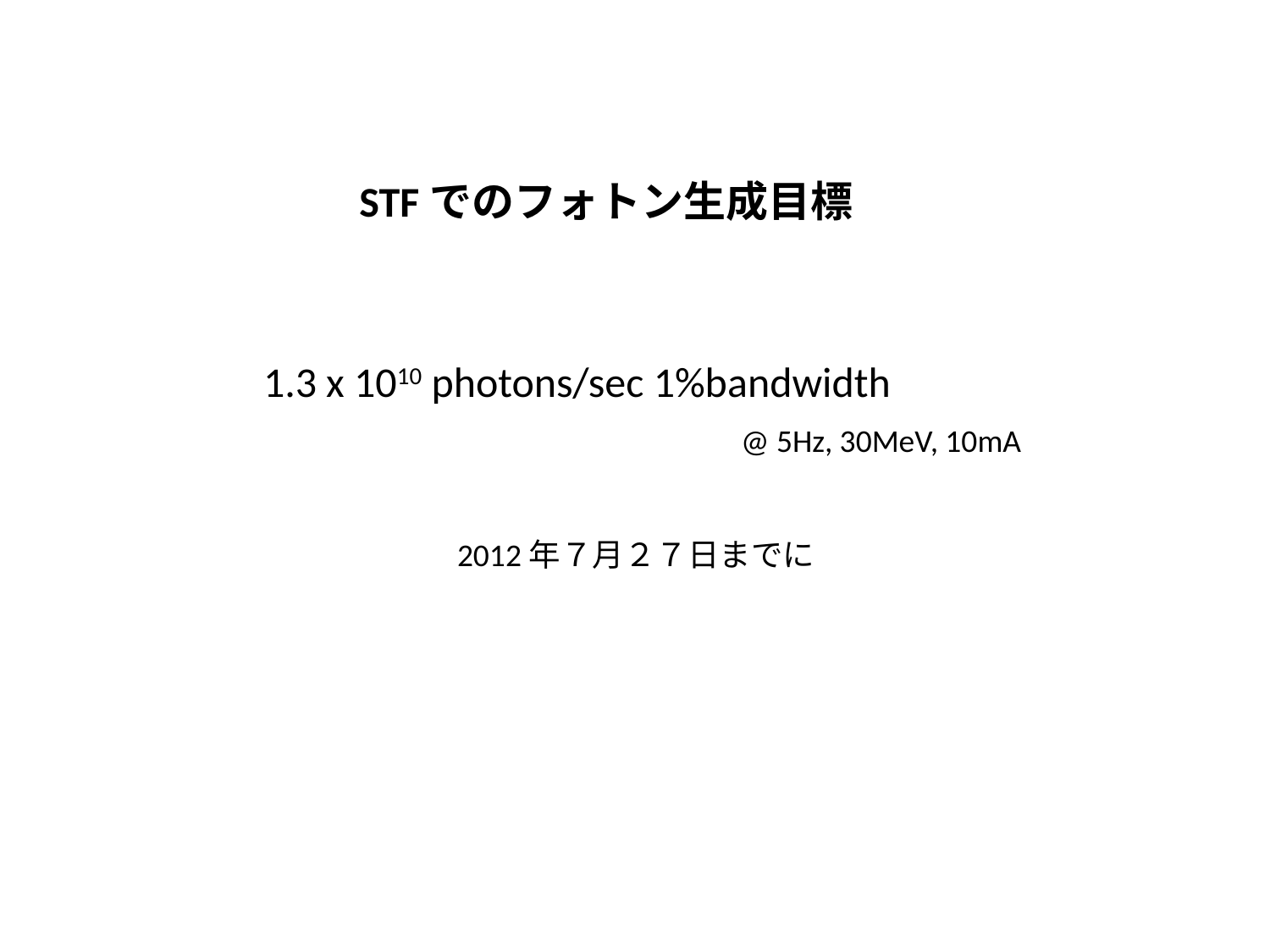

STFでのフォトン生成目標
1.3 x 1010 photons/sec 1%bandwidth
@ 5Hz, 30MeV, 10mA
2012年７月２７日までに